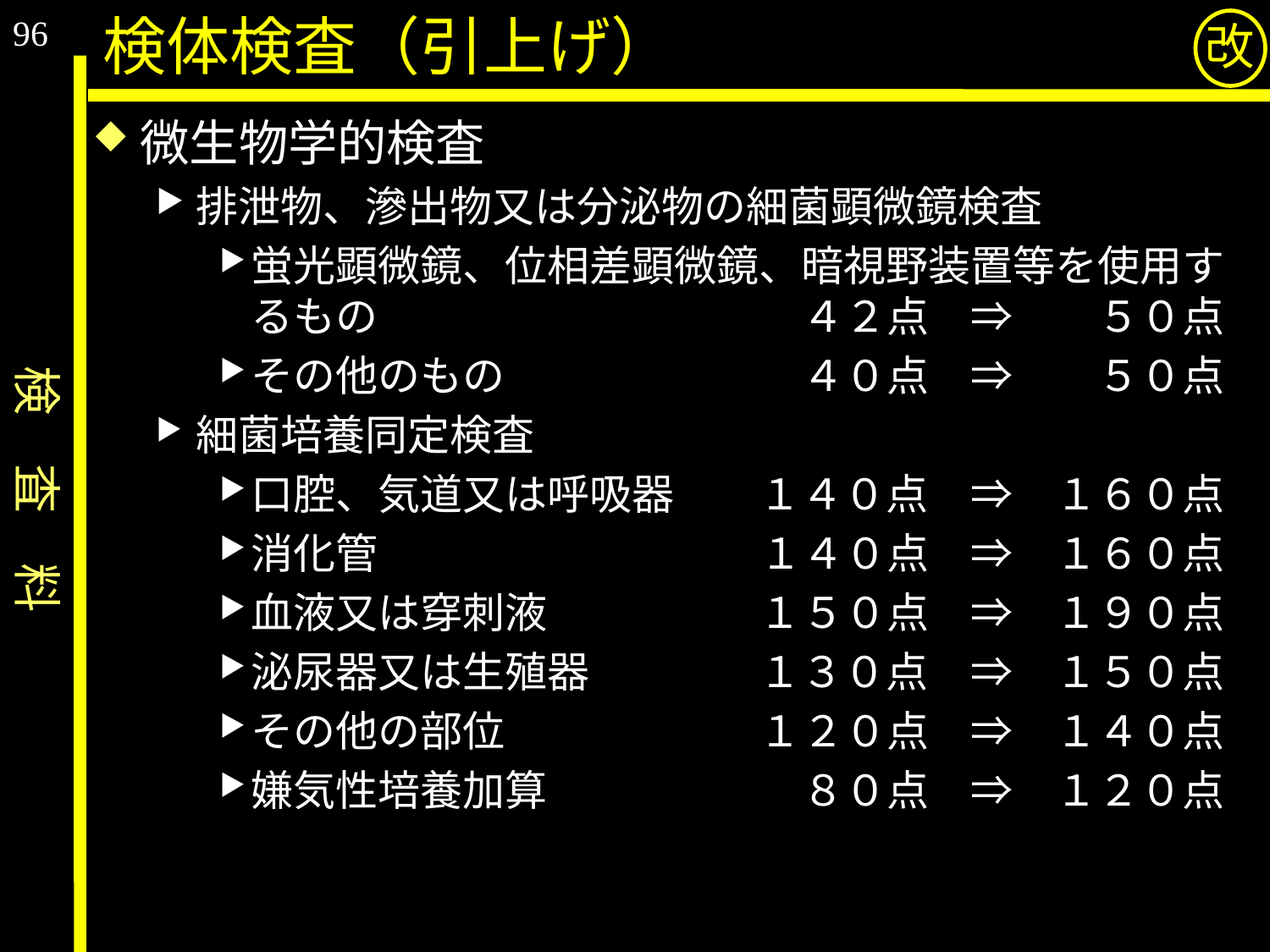

96
検体検査（引上げ）
改

微生物学的検査
排泄物、滲出物又は分泌物の細菌顕微鏡検査
蛍光顕微鏡、位相差顕微鏡、暗視野装置等を使用するもの　　　　　　　　　　４２点　⇒　　５０点
その他のもの　　　　　　　４０点　⇒　　５０点
細菌培養同定検査
口腔、気道又は呼吸器　　１４０点　⇒　１６０点
消化管　　　　　　　　　１４０点　⇒　１６０点
血液又は穿刺液　　　　　１５０点　⇒　１９０点
泌尿器又は生殖器　　　　１３０点　⇒　１５０点
その他の部位　　　　　　１２０点　⇒　１４０点
嫌気性培養加算　　　　　　８０点　⇒　１２０点
検　査　料